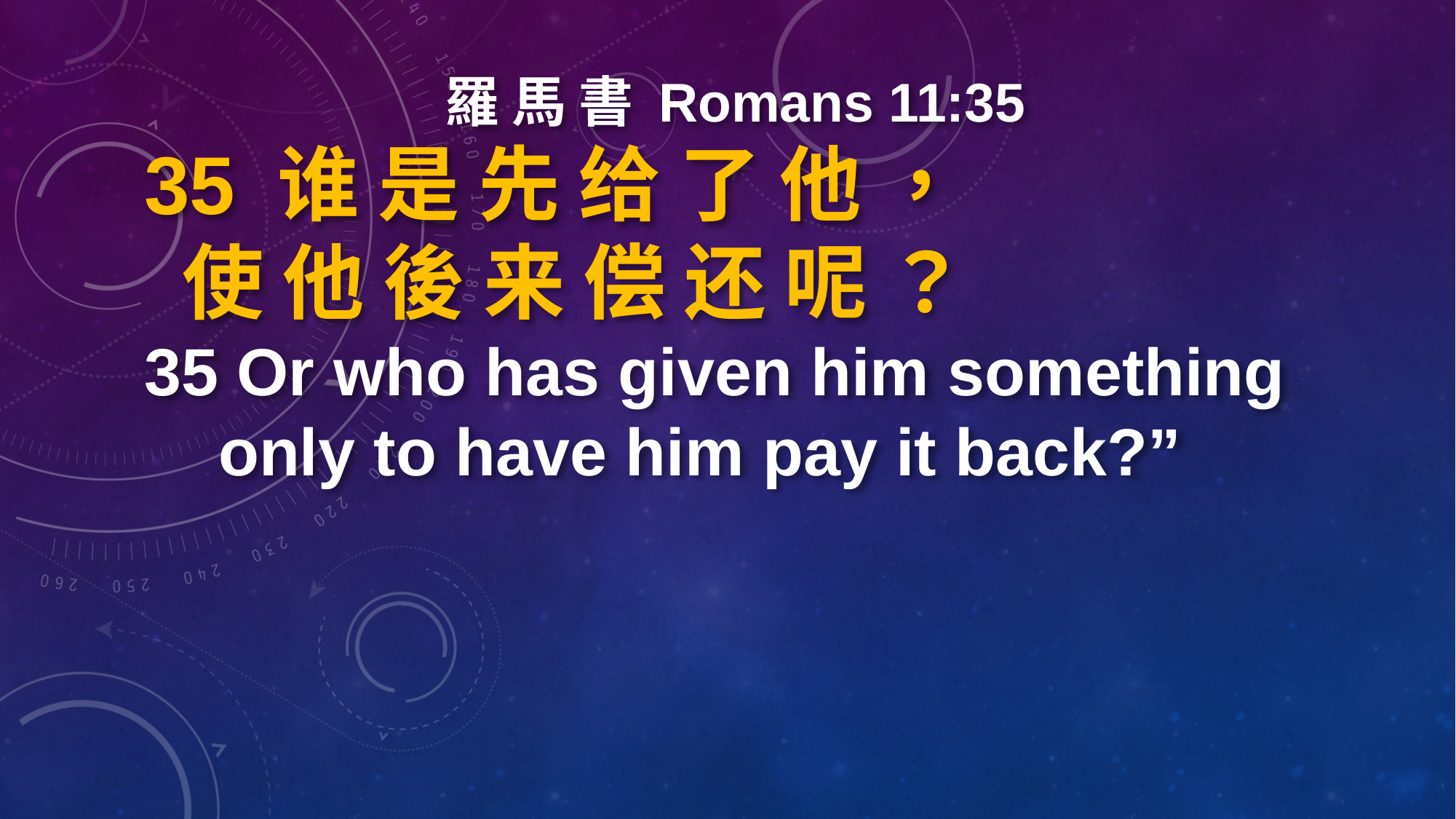

羅 馬 書 Romans 11:35
35 谁 是 先 给 了 他 ，
 使 他 後 来 偿 还 呢 ？
35 Or who has given him something
    only to have him pay it back?”